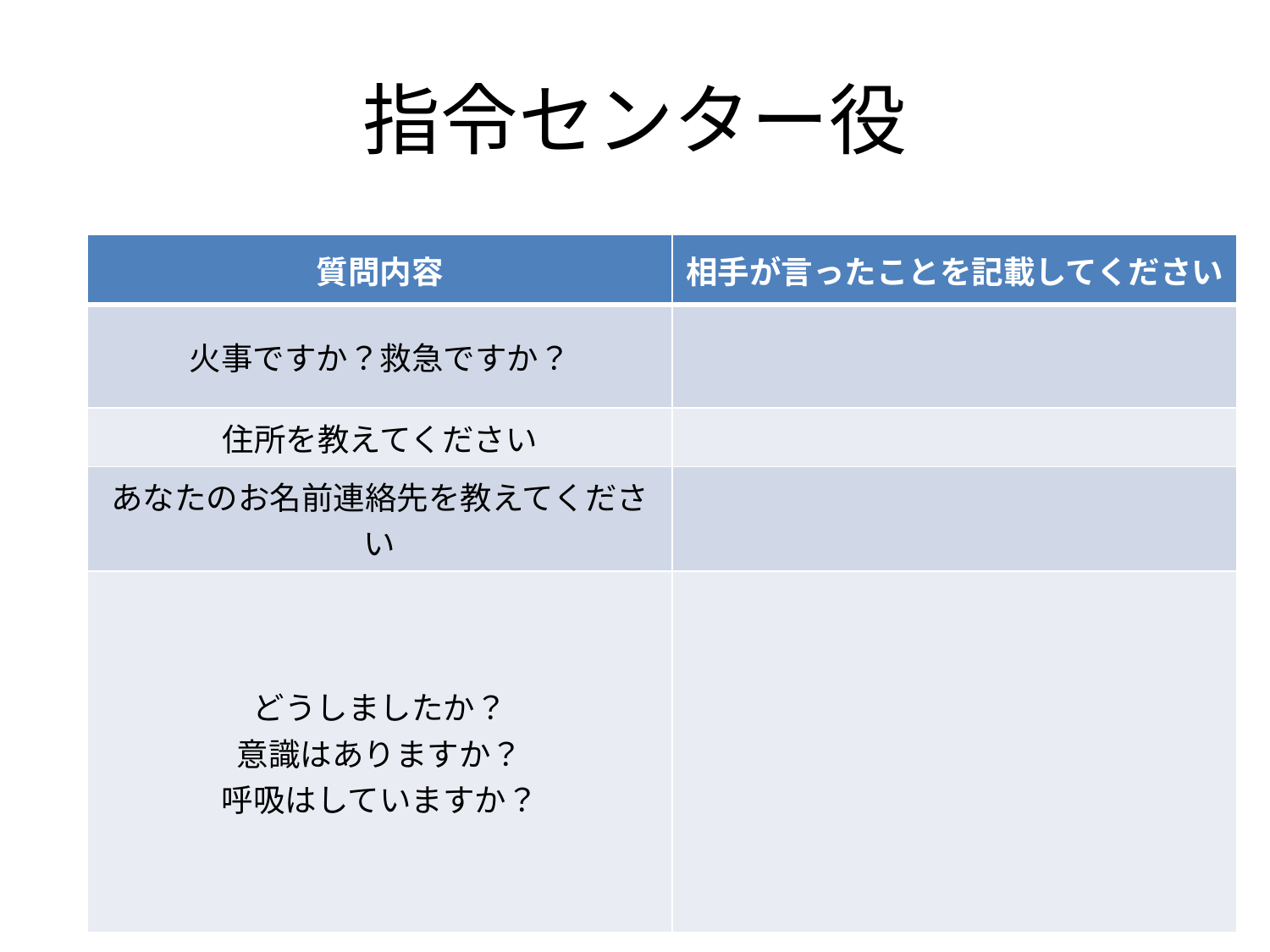

# 指令センター役
| 質問内容 | 相手が言ったことを記載してください |
| --- | --- |
| 火事ですか？救急ですか？ |  |
| 住所を教えてください |  |
| あなたのお名前連絡先を教えてください |  |
| どうしましたか？ 意識はありますか？ 呼吸はしていますか？ |  |